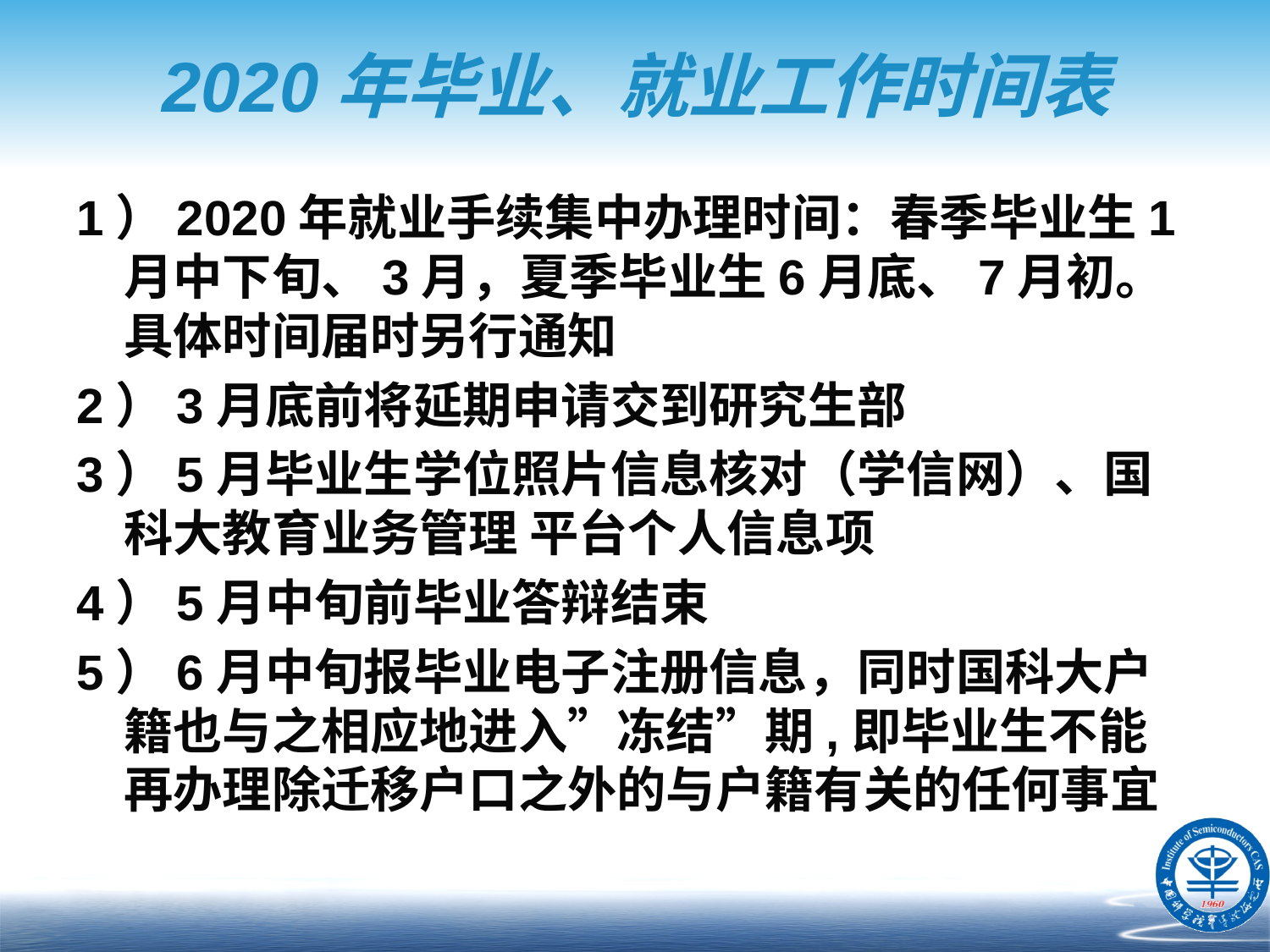

# 2020年毕业、就业工作时间表
1）2020年就业手续集中办理时间：春季毕业生1月中下旬、3月，夏季毕业生6月底、7月初。具体时间届时另行通知
2）3月底前将延期申请交到研究生部
3）5月毕业生学位照片信息核对（学信网）、国科大教育业务管理 平台个人信息项
4）5月中旬前毕业答辩结束
5）6月中旬报毕业电子注册信息，同时国科大户籍也与之相应地进入”冻结”期,即毕业生不能再办理除迁移户口之外的与户籍有关的任何事宜